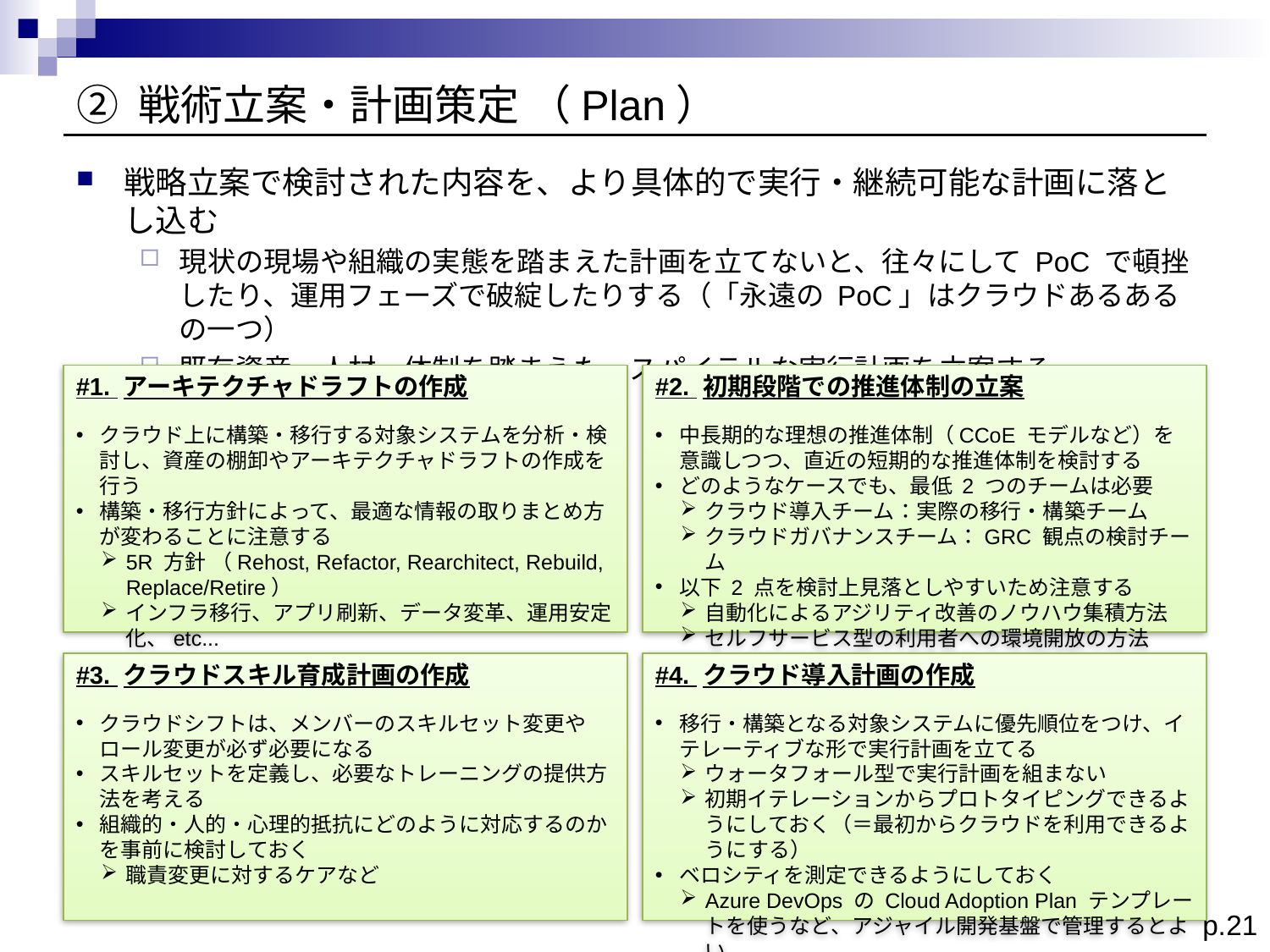

# ② 戦術立案・計画策定 （Plan）
戦略立案で検討された内容を、より具体的で実行・継続可能な計画に落とし込む
現状の現場や組織の実態を踏まえた計画を立てないと、往々にして PoC で頓挫したり、運用フェーズで破綻したりする（「永遠の PoC」はクラウドあるあるの一つ）
既存資産・人材・体制を踏まえた、スパイラルな実行計画を立案する
ポイントは 4 つ
#1. アーキテクチャドラフトの作成

クラウド上に構築・移行する対象システムを分析・検討し、資産の棚卸やアーキテクチャドラフトの作成を行う
構築・移行方針によって、最適な情報の取りまとめ方が変わることに注意する
5R 方針 （Rehost, Refactor, Rearchitect, Rebuild, Replace/Retire）
インフラ移行、アプリ刷新、データ変革、運用安定化、etc...
#2. 初期段階での推進体制の立案

中長期的な理想の推進体制（CCoE モデルなど）を意識しつつ、直近の短期的な推進体制を検討する
どのようなケースでも、最低 2 つのチームは必要
クラウド導入チーム：実際の移行・構築チーム
クラウドガバナンスチーム：GRC 観点の検討チーム
以下 2 点を検討上見落としやすいため注意する
自動化によるアジリティ改善のノウハウ集積方法
セルフサービス型の利用者への環境開放の方法
#3. クラウドスキル育成計画の作成

クラウドシフトは、メンバーのスキルセット変更やロール変更が必ず必要になる
スキルセットを定義し、必要なトレーニングの提供方法を考える
組織的・人的・心理的抵抗にどのように対応するのかを事前に検討しておく
職責変更に対するケアなど
#4. クラウド導入計画の作成

移行・構築となる対象システムに優先順位をつけ、イテレーティブな形で実行計画を立てる
ウォータフォール型で実行計画を組まない
初期イテレーションからプロトタイピングできるようにしておく（＝最初からクラウドを利用できるようにする）
ベロシティを測定できるようにしておく
Azure DevOps の Cloud Adoption Plan テンプレートを使うなど、アジャイル開発基盤で管理するとよい